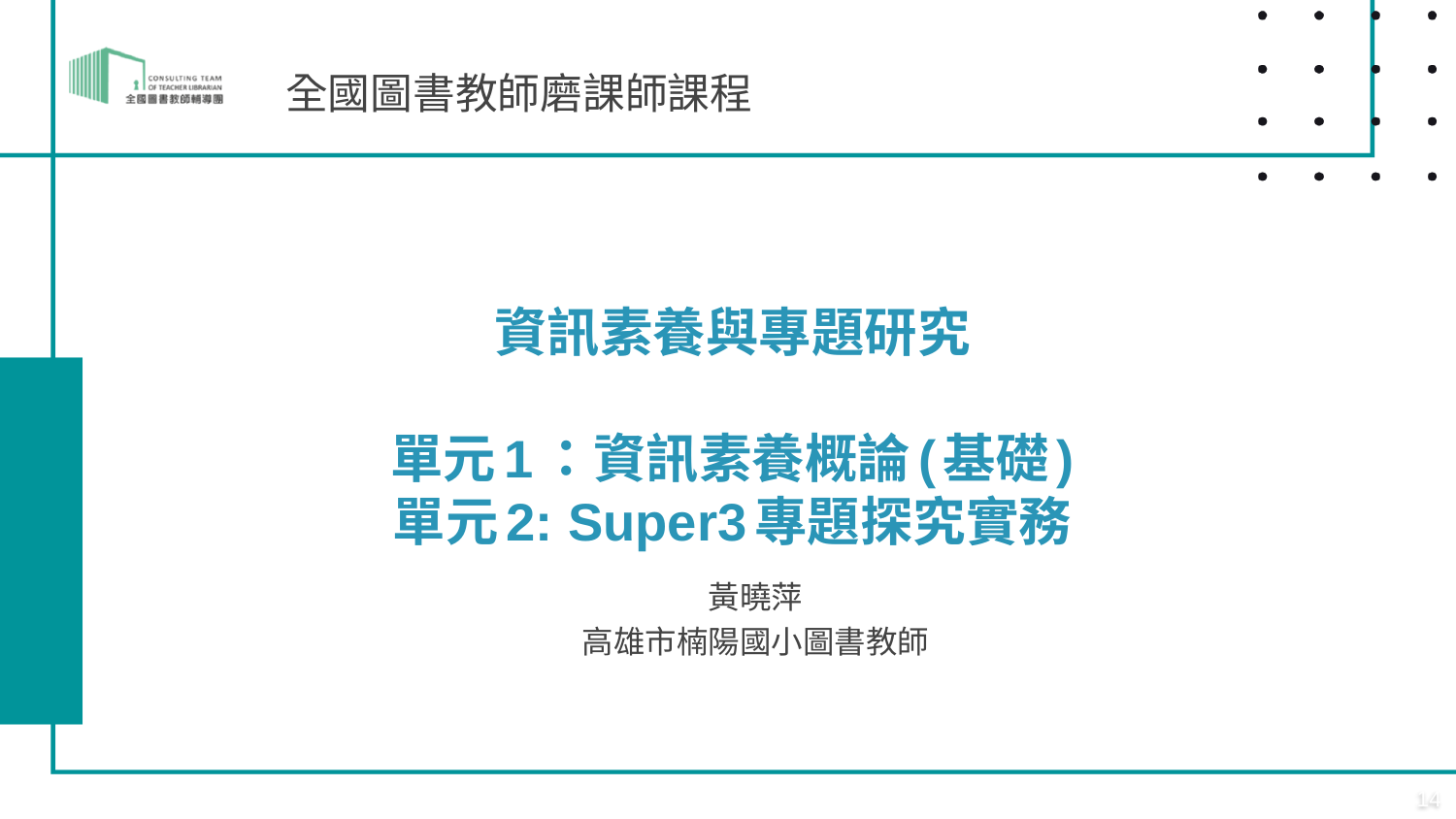

全國圖書教師磨課師課程
# 資訊素養與專題研究 單元1：資訊素養概論(基礎) 單元2: Super3專題探究實務
黃曉萍
高雄市楠陽國小圖書教師
14